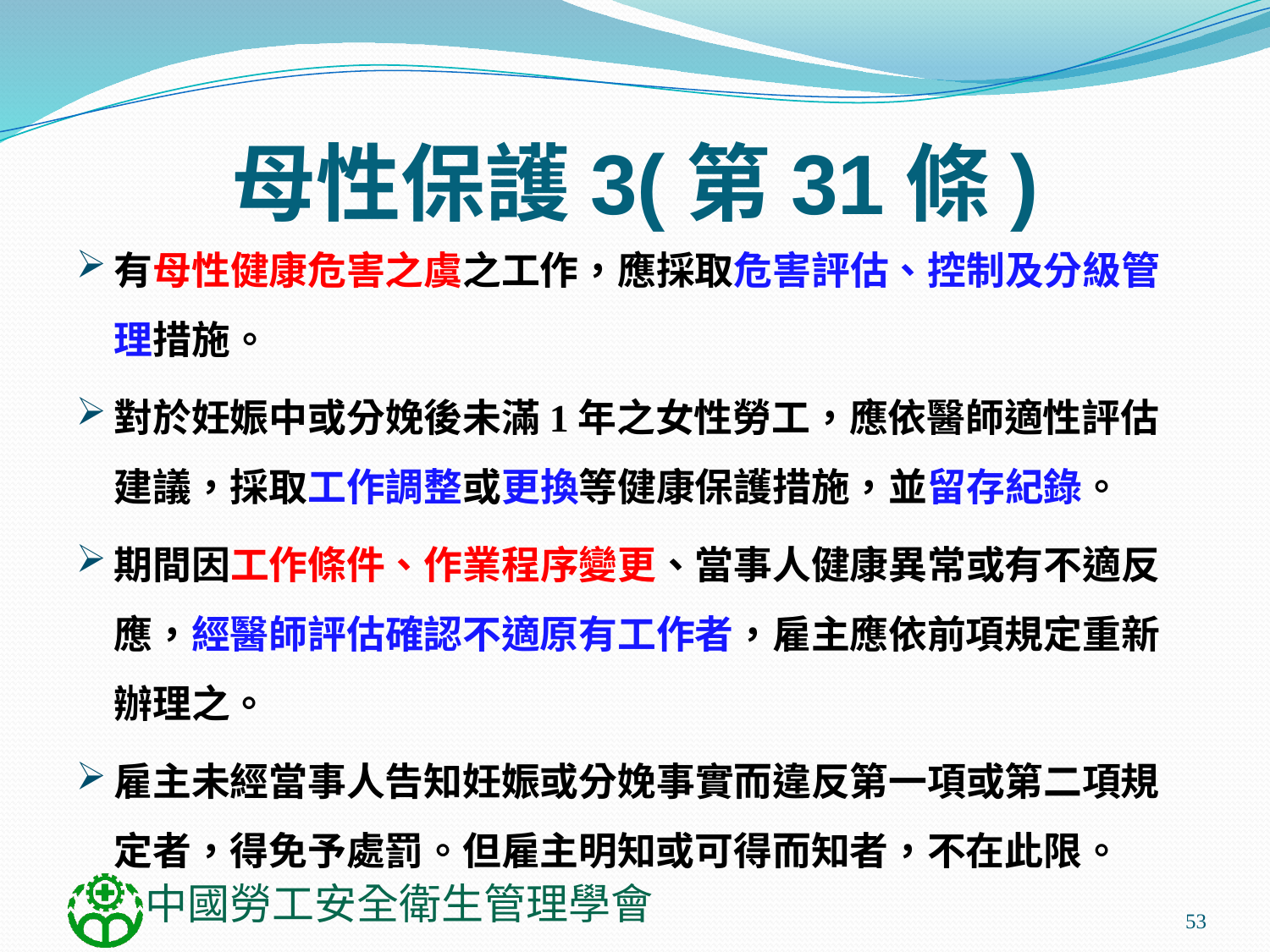

# 母性保護3(第31條)
有母性健康危害之虞之工作，應採取危害評估、控制及分級管理措施。
對於妊娠中或分娩後未滿1年之女性勞工，應依醫師適性評估建議，採取工作調整或更換等健康保護措施，並留存紀錄。
期間因工作條件、作業程序變更、當事人健康異常或有不適反應，經醫師評估確認不適原有工作者，雇主應依前項規定重新辦理之。
雇主未經當事人告知妊娠或分娩事實而違反第一項或第二項規定者，得免予處罰。但雇主明知或可得而知者，不在此限。
53